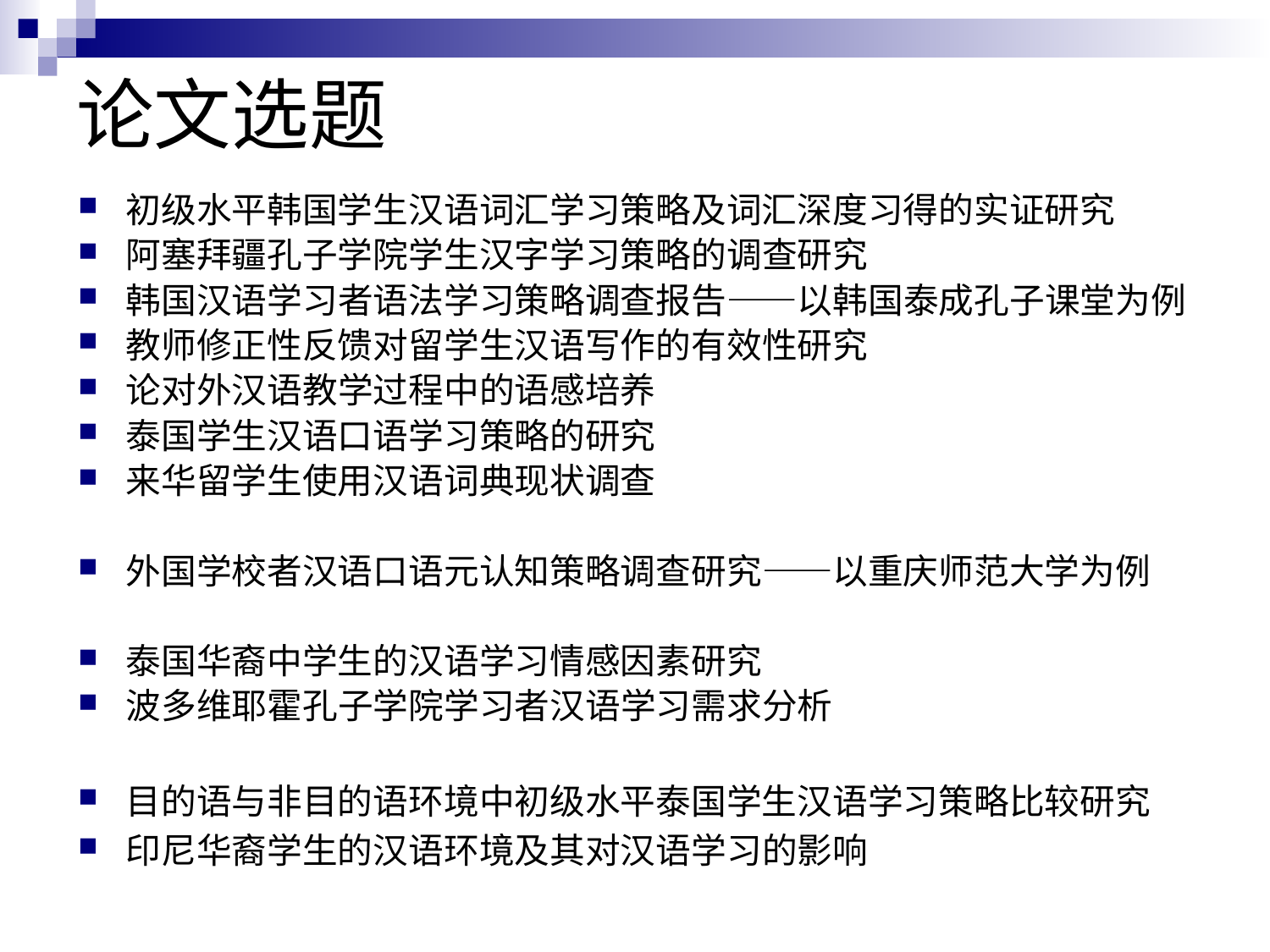

# 论文选题
初级水平韩国学生汉语词汇学习策略及词汇深度习得的实证研究
阿塞拜疆孔子学院学生汉字学习策略的调查研究
韩国汉语学习者语法学习策略调查报告——以韩国泰成孔子课堂为例
教师修正性反馈对留学生汉语写作的有效性研究
论对外汉语教学过程中的语感培养
泰国学生汉语口语学习策略的研究
来华留学生使用汉语词典现状调查

外国学校者汉语口语元认知策略调查研究——以重庆师范大学为例

泰国华裔中学生的汉语学习情感因素研究
波多维耶霍孔子学院学习者汉语学习需求分析

目的语与非目的语环境中初级水平泰国学生汉语学习策略比较研究
印尼华裔学生的汉语环境及其对汉语学习的影响